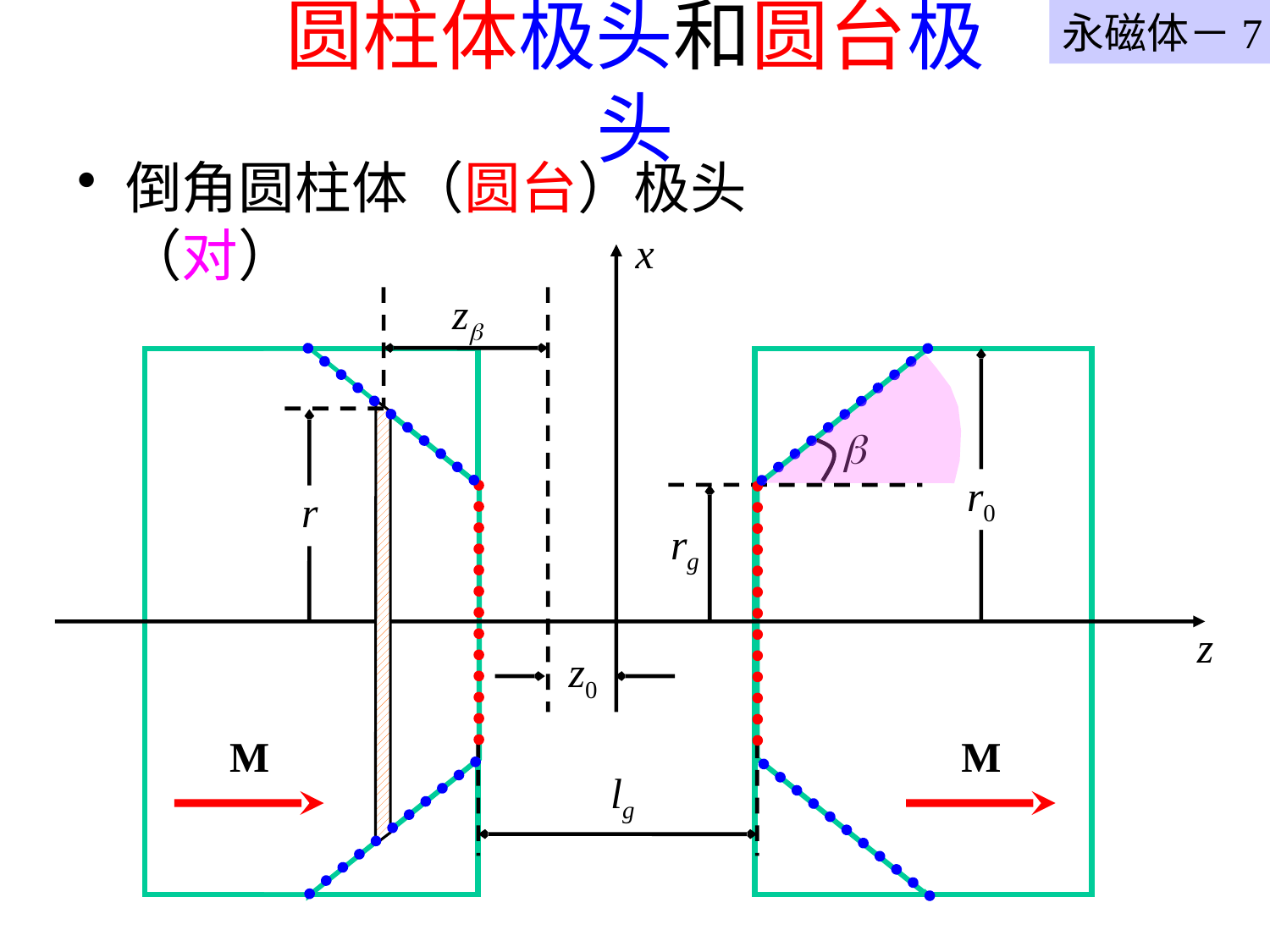

永磁体－7
# 圆柱体极头和圆台极头
倒角圆柱体（圆台）极头（对）
x

zβ

β

r0

r
rg

z

z0

M
M

lg